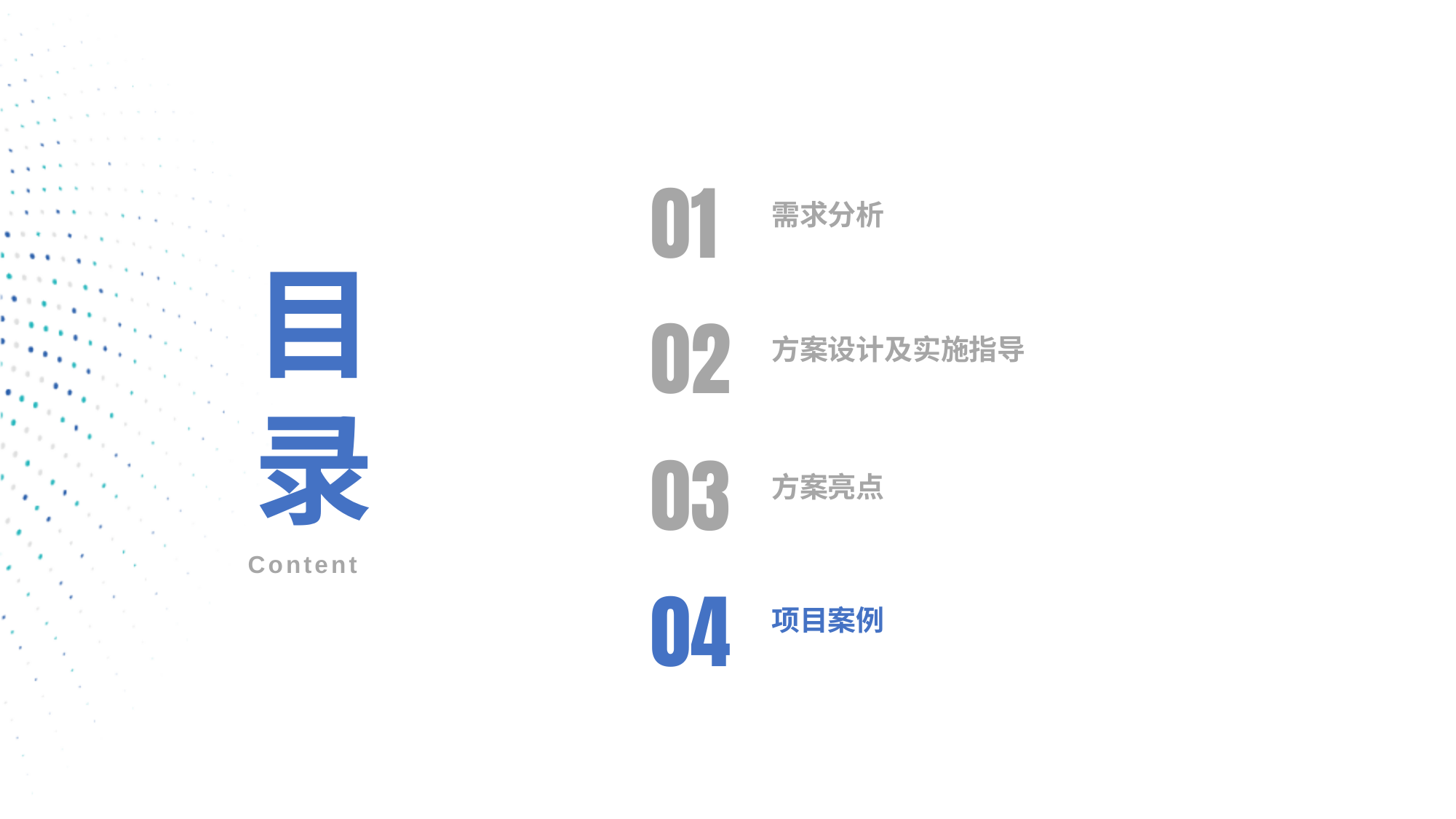

01
需求分析
02
03
04
方案设计及实施指导
方案亮点
项目案例